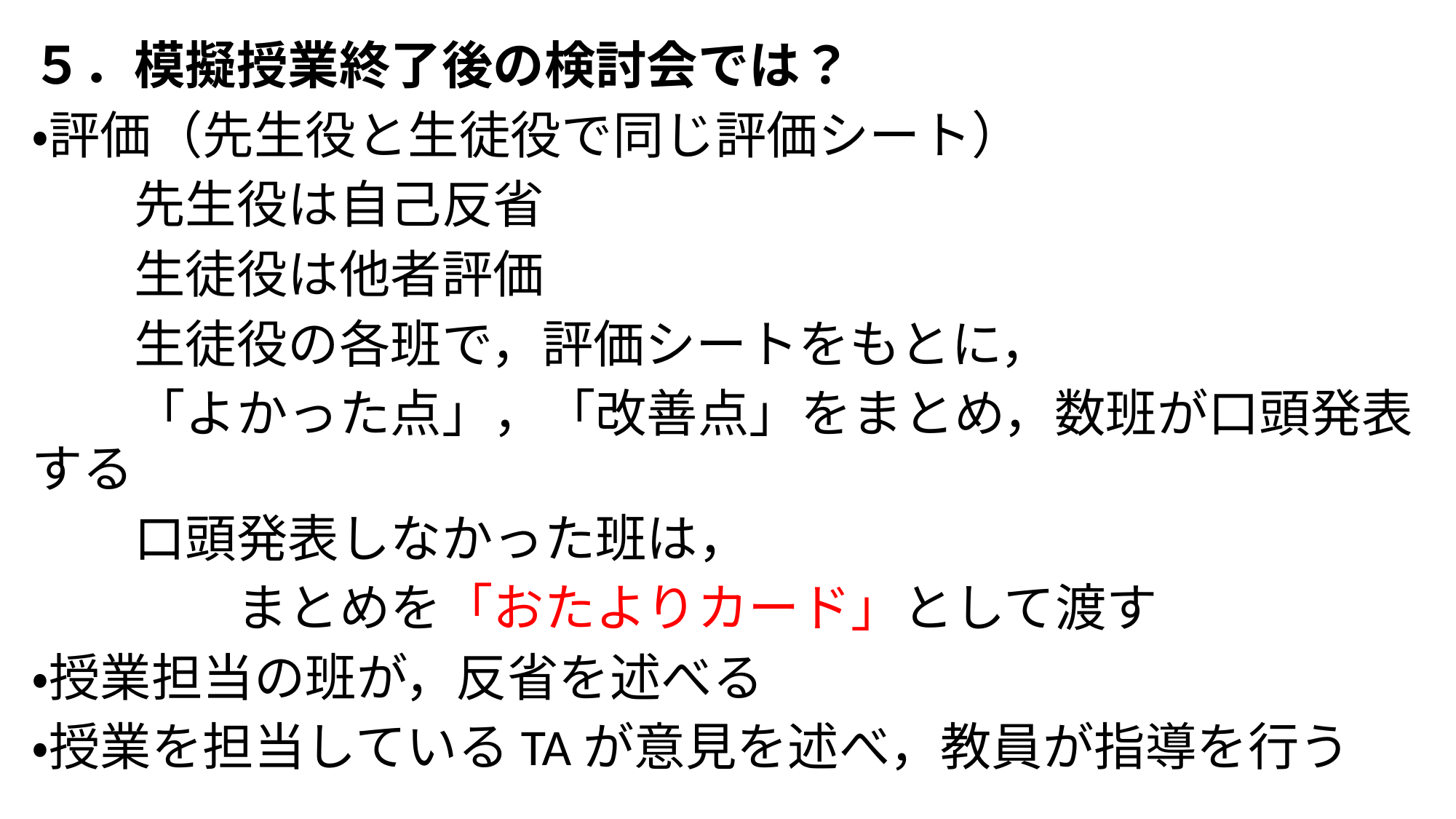

５．模擬授業終了後の検討会では？
・評価（先生役と生徒役で同じ評価シート）
　　先生役は自己反省
　　生徒役は他者評価
　　生徒役の各班で，評価シートをもとに，
　　「よかった点」，「改善点」をまとめ，数班が口頭発表する
　　口頭発表しなかった班は，
　　　　まとめを「おたよりカード」として渡す
・授業担当の班が，反省を述べる
・授業を担当しているTAが意見を述べ，教員が指導を行う